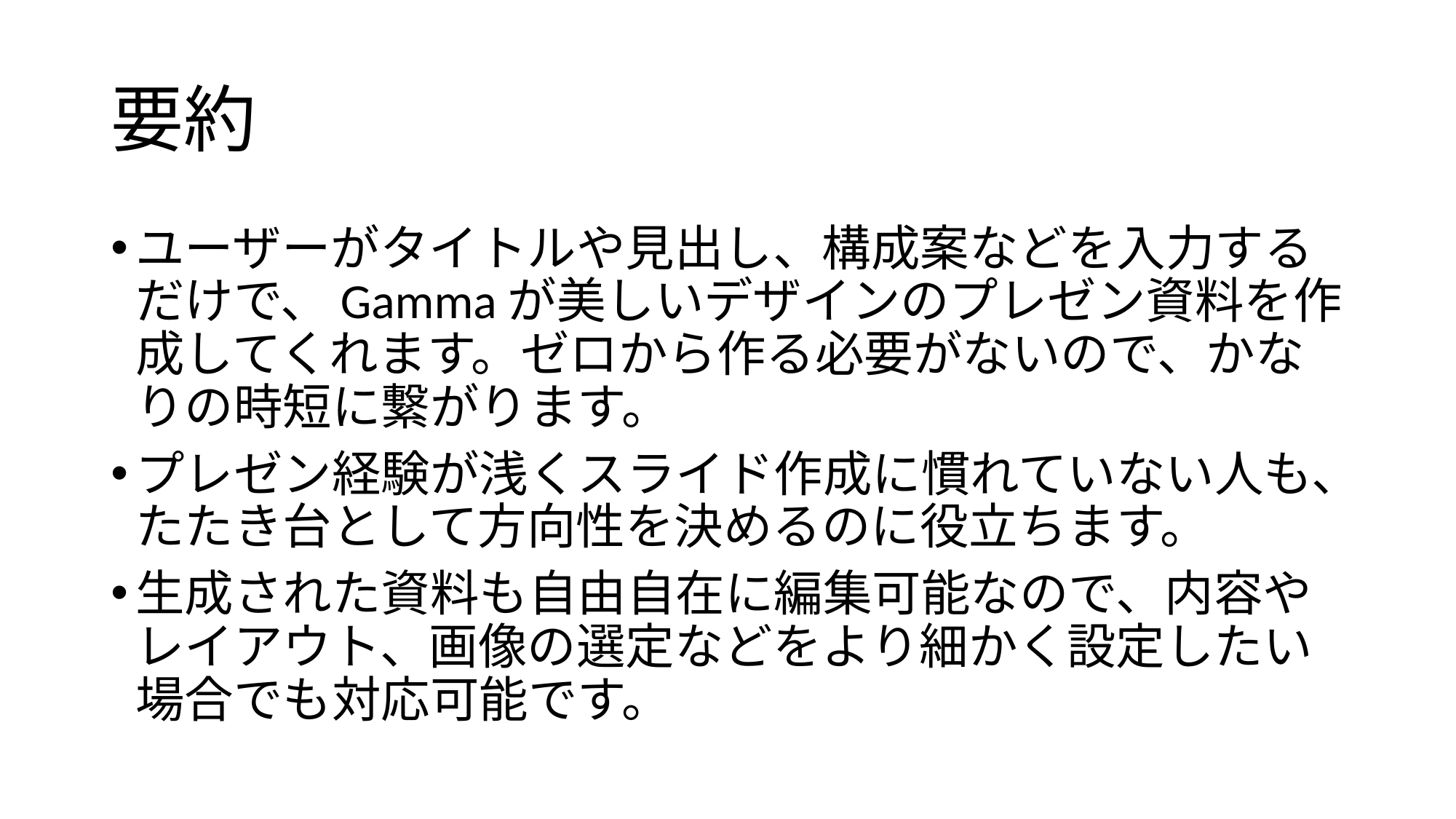

# 要約
ユーザーがタイトルや見出し、構成案などを入力するだけで、Gammaが美しいデザインのプレゼン資料を作成してくれます。ゼロから作る必要がないので、かなりの時短に繋がります。
プレゼン経験が浅くスライド作成に慣れていない人も、たたき台として方向性を決めるのに役立ちます。
生成された資料も自由自在に編集可能なので、内容やレイアウト、画像の選定などをより細かく設定したい場合でも対応可能です。